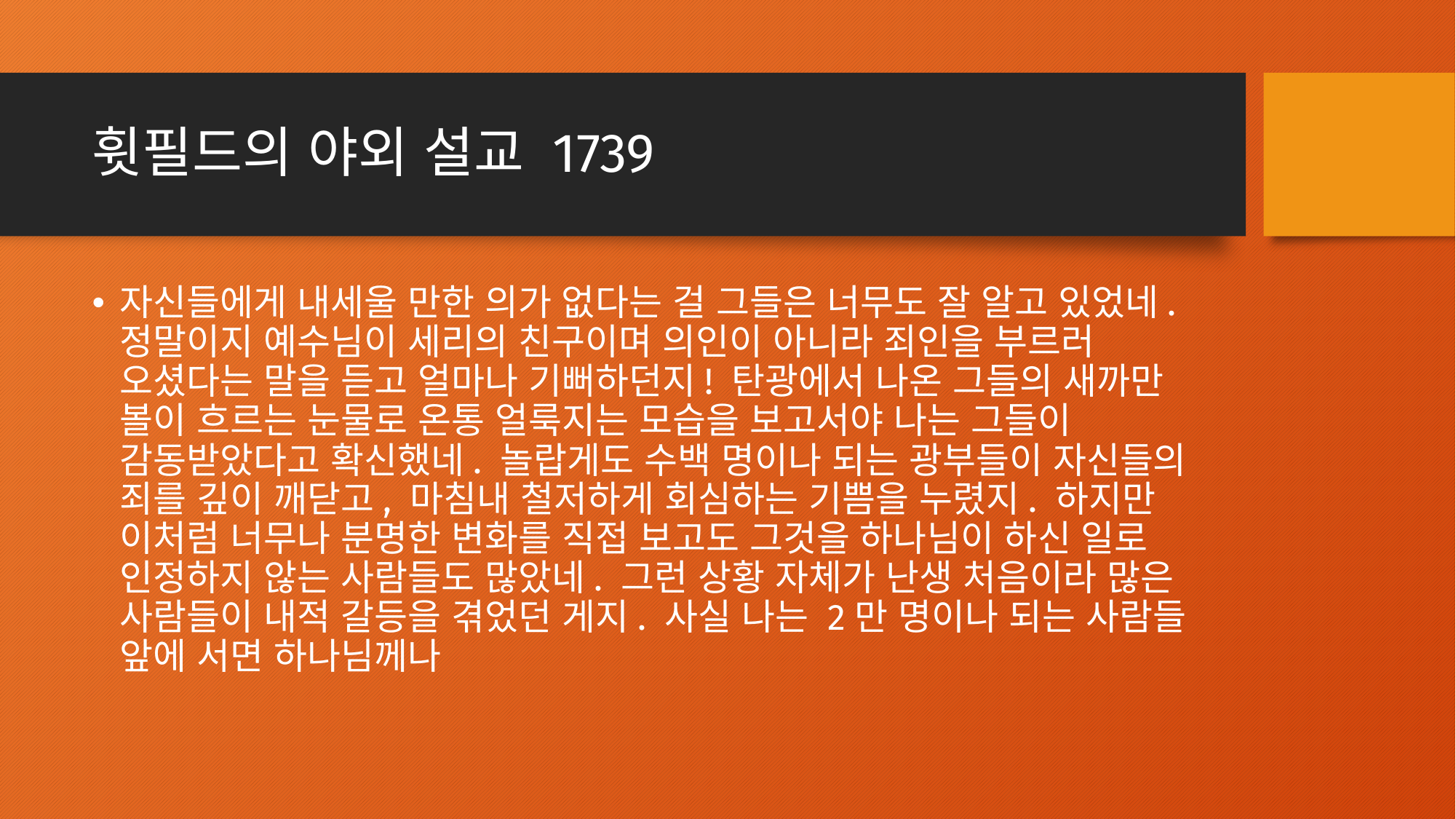

# 휫필드의 야외 설교 1739
자신들에게 내세울 만한 의가 없다는 걸 그들은 너무도 잘 알고 있었네. 정말이지 예수님이 세리의 친구이며 의인이 아니라 죄인을 부르러 오셨다는 말을 듣고 얼마나 기뻐하던지! 탄광에서 나온 그들의 새까만 볼이 흐르는 눈물로 온통 얼룩지는 모습을 보고서야 나는 그들이 감동받았다고 확신했네. 놀랍게도 수백 명이나 되는 광부들이 자신들의 죄를 깊이 깨닫고, 마침내 철저하게 회심하는 기쁨을 누렸지. 하지만 이처럼 너무나 분명한 변화를 직접 보고도 그것을 하나님이 하신 일로 인정하지 않는 사람들도 많았네. 그런 상황 자체가 난생 처음이라 많은 사람들이 내적 갈등을 겪었던 게지. 사실 나는 2만 명이나 되는 사람들 앞에 서면 하나님께나